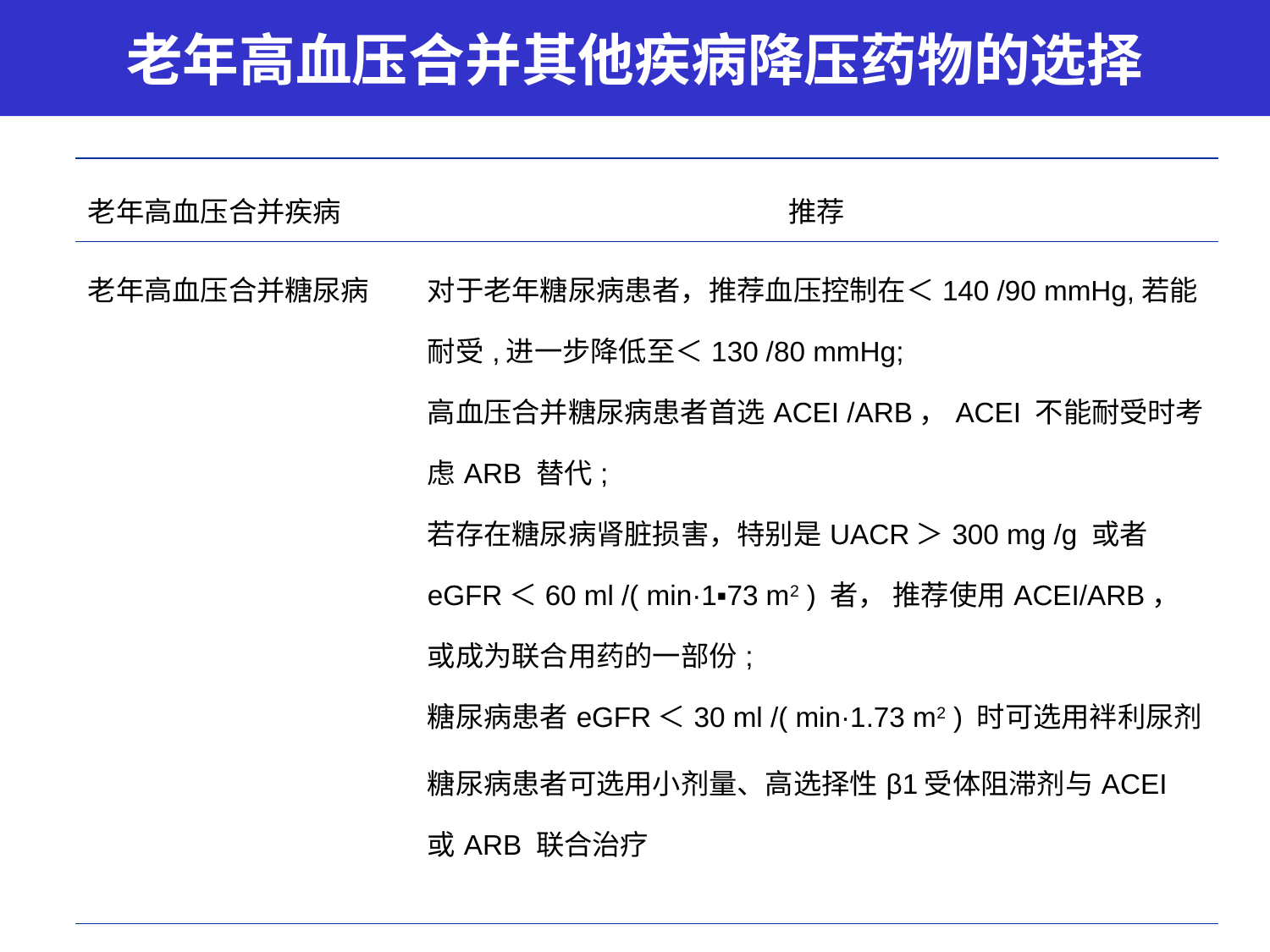

老年高血压合并其他疾病降压药物的选择
| 老年高血压合并疾病 | 推荐 |
| --- | --- |
| 老年高血压合并糖尿病 | 对于老年糖尿病患者，推荐血压控制在＜140 /90 mmHg,若能耐受,进一步降低至＜130 /80 mmHg; 高血压合并糖尿病患者首选ACEI /ARB，ACEI 不能耐受时考虑ARB 替代; 若存在糖尿病肾脏损害，特别是UACR＞300 mg /g 或者eGFR＜60 ml /( min·1▪73 m2 ) 者， 推荐使用ACEI/ARB，或成为联合用药的一部份; 糖尿病患者eGFR＜30 ml /( min·1.73 m2 ) 时可选用袢利尿剂 糖尿病患者可选用小剂量、高选择性β1受体阻滞剂与ACEI 或ARB 联合治疗 |
|  |  |